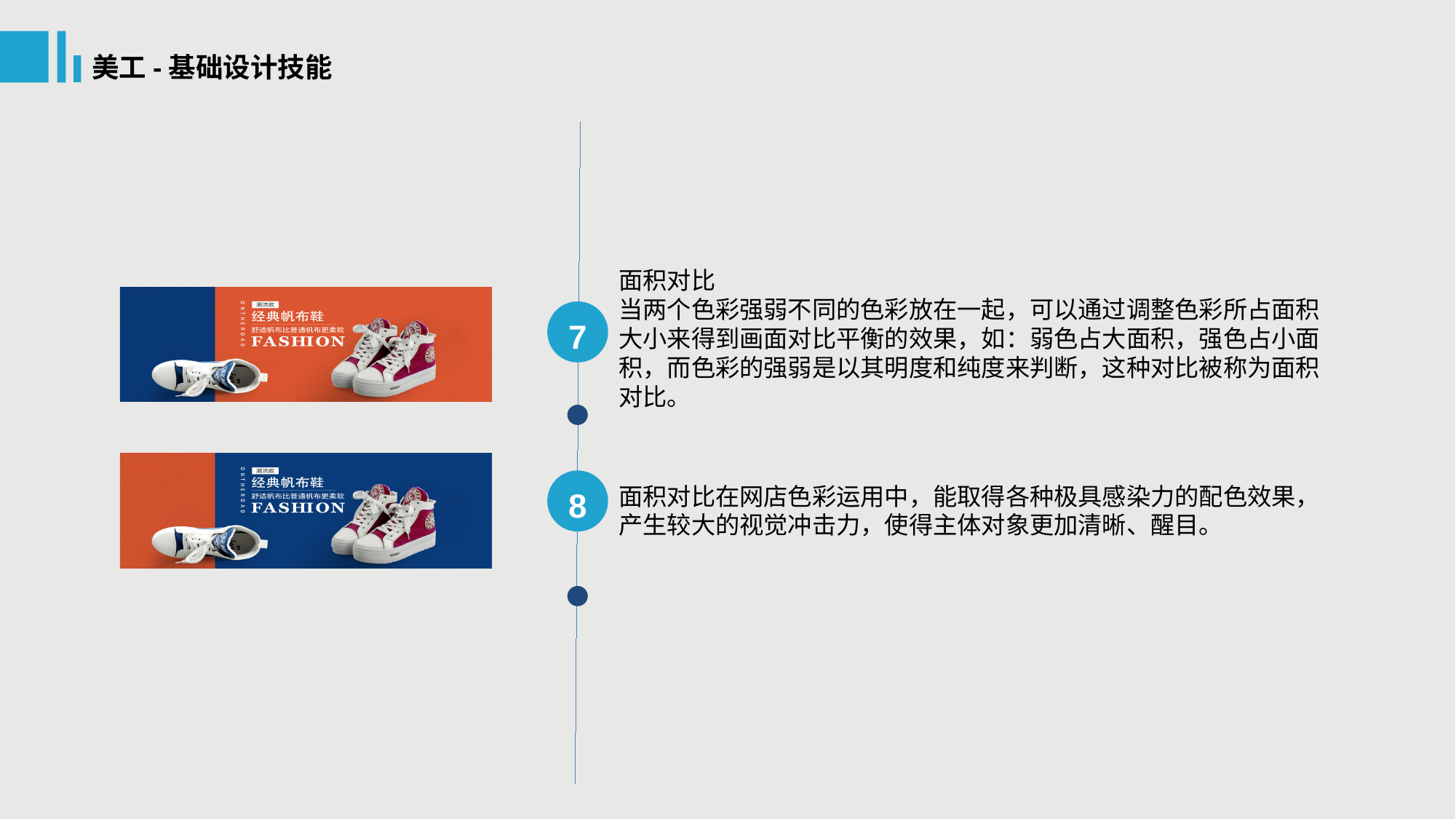

美工-基础设计技能

面积对比
当两个色彩强弱不同的色彩放在一起，可以通过调整色彩所占面积大小来得到画面对比平衡的效果，如：弱色占大面积，强色占小面积，而色彩的强弱是以其明度和纯度来判断，这种对比被称为面积对比。

7

8
面积对比在网店色彩运用中，能取得各种极具感染力的配色效果，产生较大的视觉冲击力，使得主体对象更加清晰、醒目。